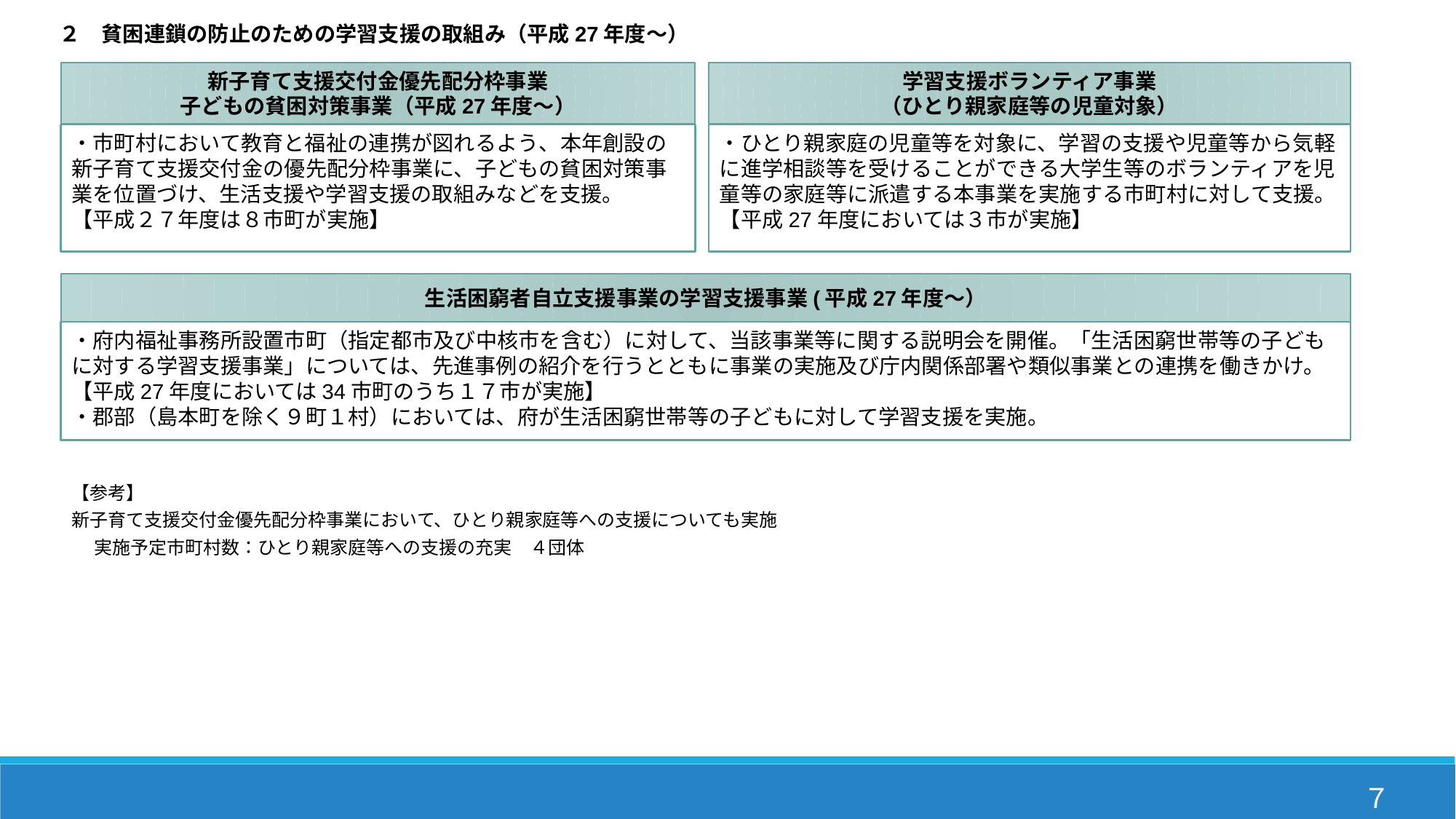

２　貧困連鎖の防止のための学習支援の取組み（平成27年度～）
学習支援ボランティア事業
（ひとり親家庭等の児童対象）
新子育て支援交付金優先配分枠事業
子どもの貧困対策事業（平成27年度～）
・ひとり親家庭の児童等を対象に、学習の支援や児童等から気軽に進学相談等を受けることができる大学生等のボランティアを児童等の家庭等に派遣する本事業を実施する市町村に対して支援。
【平成27年度においては３市が実施】
・市町村において教育と福祉の連携が図れるよう、本年創設の新子育て支援交付金の優先配分枠事業に、子どもの貧困対策事業を位置づけ、生活支援や学習支援の取組みなどを支援。
【平成２７年度は８市町が実施】
生活困窮者自立支援事業の学習支援事業(平成27年度～）
・府内福祉事務所設置市町（指定都市及び中核市を含む）に対して、当該事業等に関する説明会を開催。「生活困窮世帯等の子どもに対する学習支援事業」については、先進事例の紹介を行うとともに事業の実施及び庁内関係部署や類似事業との連携を働きかけ。
【平成27年度においては34市町のうち１７市が実施】
・郡部（島本町を除く９町１村）においては、府が生活困窮世帯等の子どもに対して学習支援を実施。
【参考】
新子育て支援交付金優先配分枠事業において、ひとり親家庭等への支援についても実施
　 実施予定市町村数：ひとり親家庭等への支援の充実　４団体
７